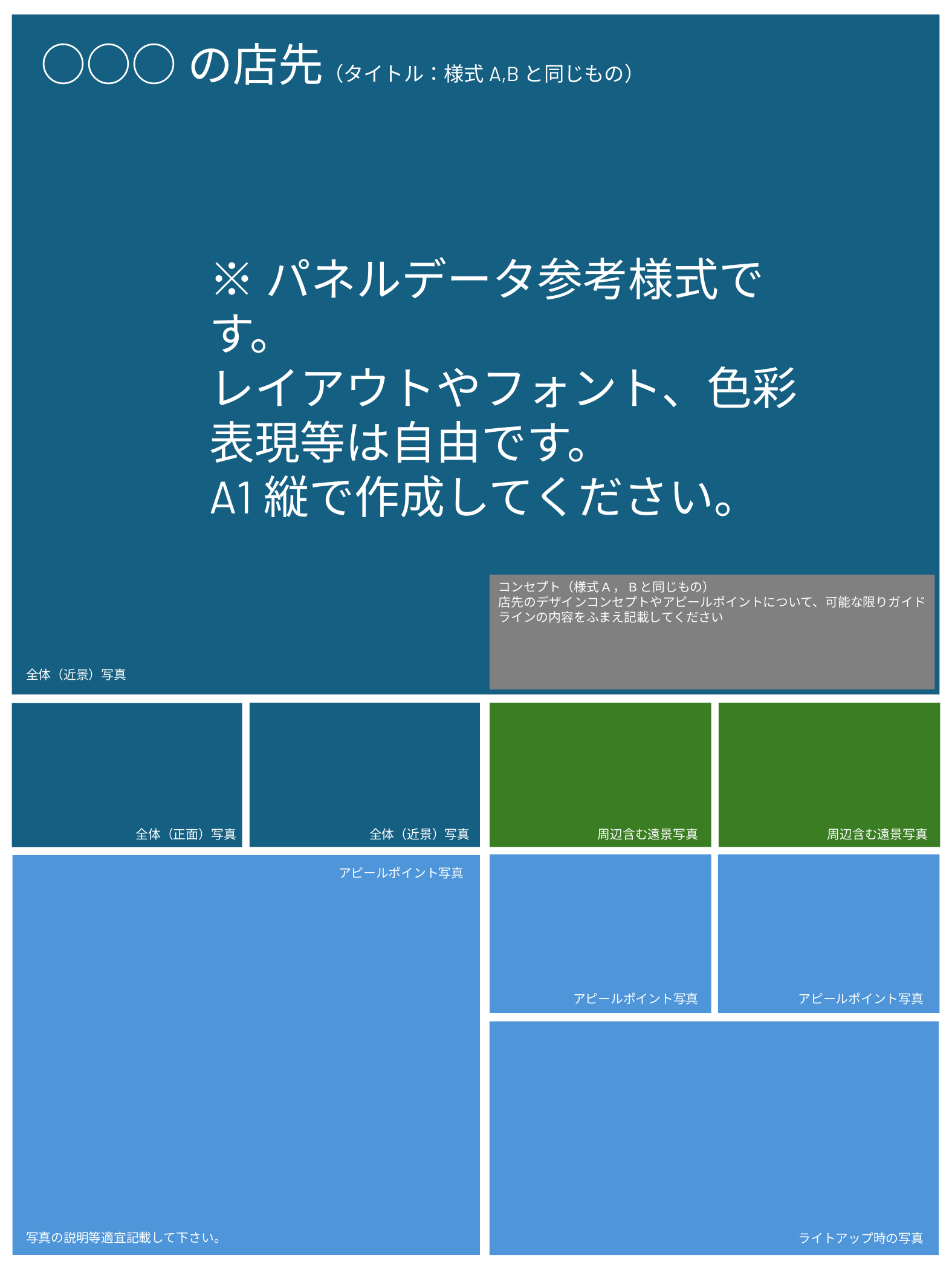

○○○の店先（タイトル：様式A,Bと同じもの）
※パネルデータ参考様式です。
レイアウトやフォント、色彩表現等は自由です。
A1縦で作成してください。
コンセプト（様式A，Bと同じもの）
店先のデザインコンセプトやアピールポイントについて、可能な限りガイドラインの内容をふまえ記載してください

全体（近景）写真

全体（正面）写真
全体（近景）写真
周辺含む遠景写真
周辺含む遠景写真

アピールポイント写真
アピールポイント写真
アピールポイント写真

写真の説明等適宜記載して下さい。
ライトアップ時の写真